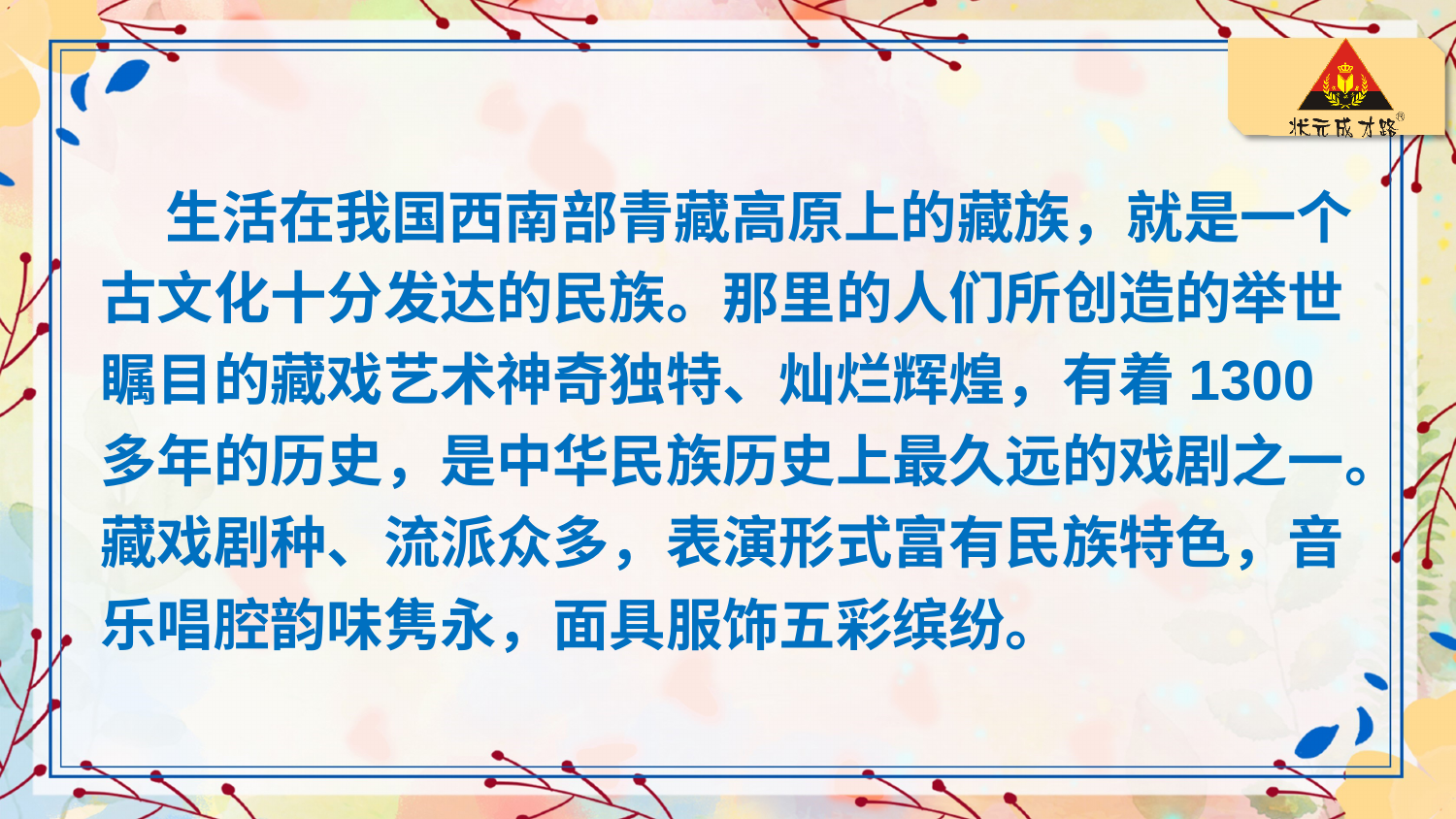

生活在我国西南部青藏高原上的藏族，就是一个古文化十分发达的民族。那里的人们所创造的举世瞩目的藏戏艺术神奇独特、灿烂辉煌，有着1300多年的历史，是中华民族历史上最久远的戏剧之一。藏戏剧种、流派众多，表演形式富有民族特色，音乐唱腔韵味隽永，面具服饰五彩缤纷。